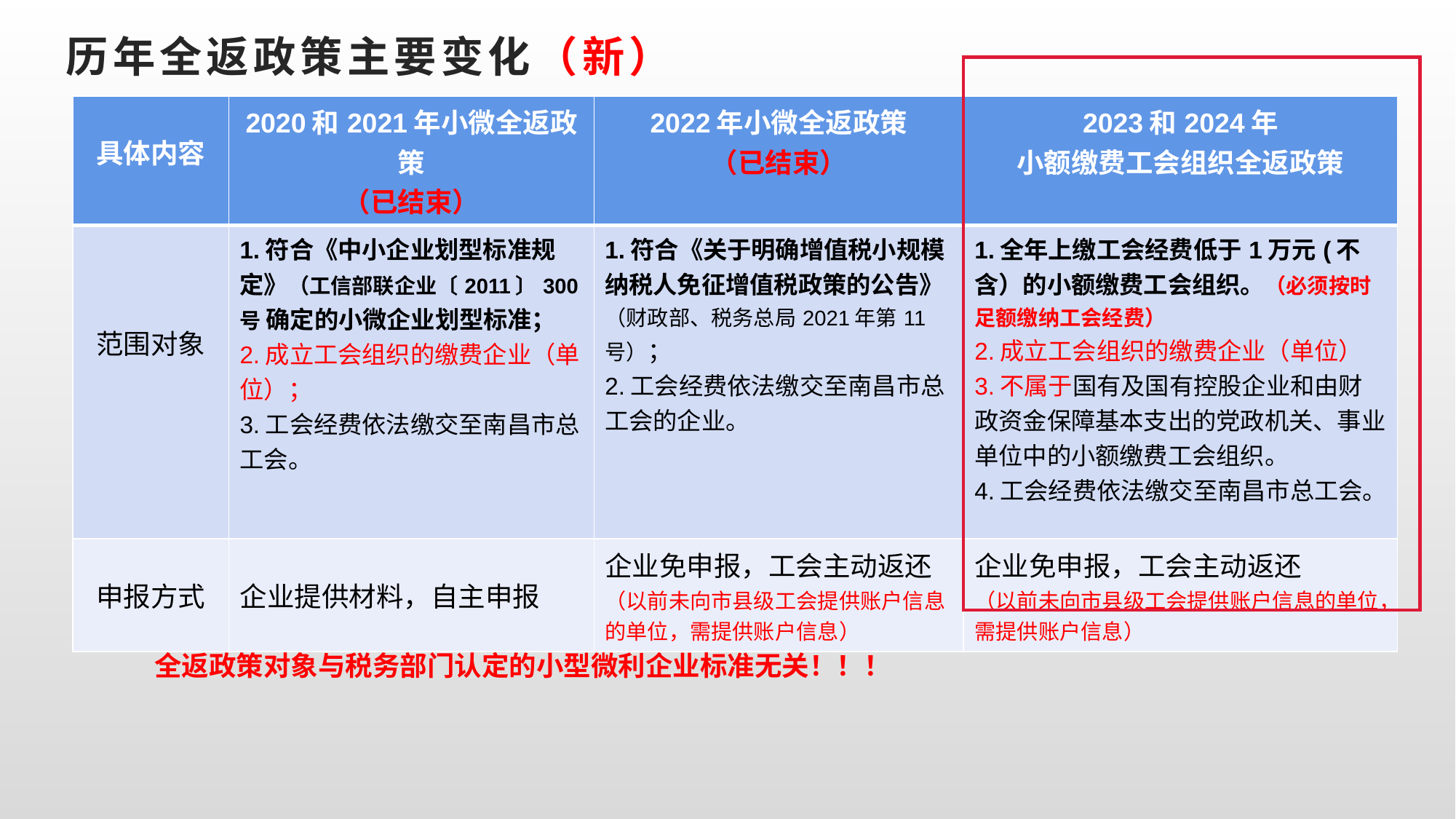

# 历年全返政策主要变化（新）

| 具体内容 | 2020和2021年小微全返政策 （已结束） | 2022年小微全返政策 （已结束） | 2023和2024年 小额缴费工会组织全返政策 |
| --- | --- | --- | --- |
| 范围对象 | 1.符合《中小企业划型标准规定》（工信部联企业〔2011〕300号 确定的小微企业划型标准； 2.成立工会组织的缴费企业（单位）； 3.工会经费依法缴交至南昌市总工会。 | 1.符合《关于明确增值税小规模纳税人免征增值税政策的公告》（财政部、税务总局2021年第11号）； 2.工会经费依法缴交至南昌市总工会的企业。 | 1.全年上缴工会经费低于1万元(不含）的小额缴费工会组织。（必须按时足额缴纳工会经费） 2.成立工会组织的缴费企业（单位） 3.不属于国有及国有控股企业和由财政资金保障基本支出的党政机关、事业单位中的小额缴费工会组织。 4.工会经费依法缴交至南昌市总工会。 |
| 申报方式 | 企业提供材料，自主申报 | 企业免申报，工会主动返还 （以前未向市县级工会提供账户信息的单位，需提供账户信息） | 企业免申报，工会主动返还 （以前未向市县级工会提供账户信息的单位，需提供账户信息） |
全返政策对象与税务部门认定的小型微利企业标准无关！！！